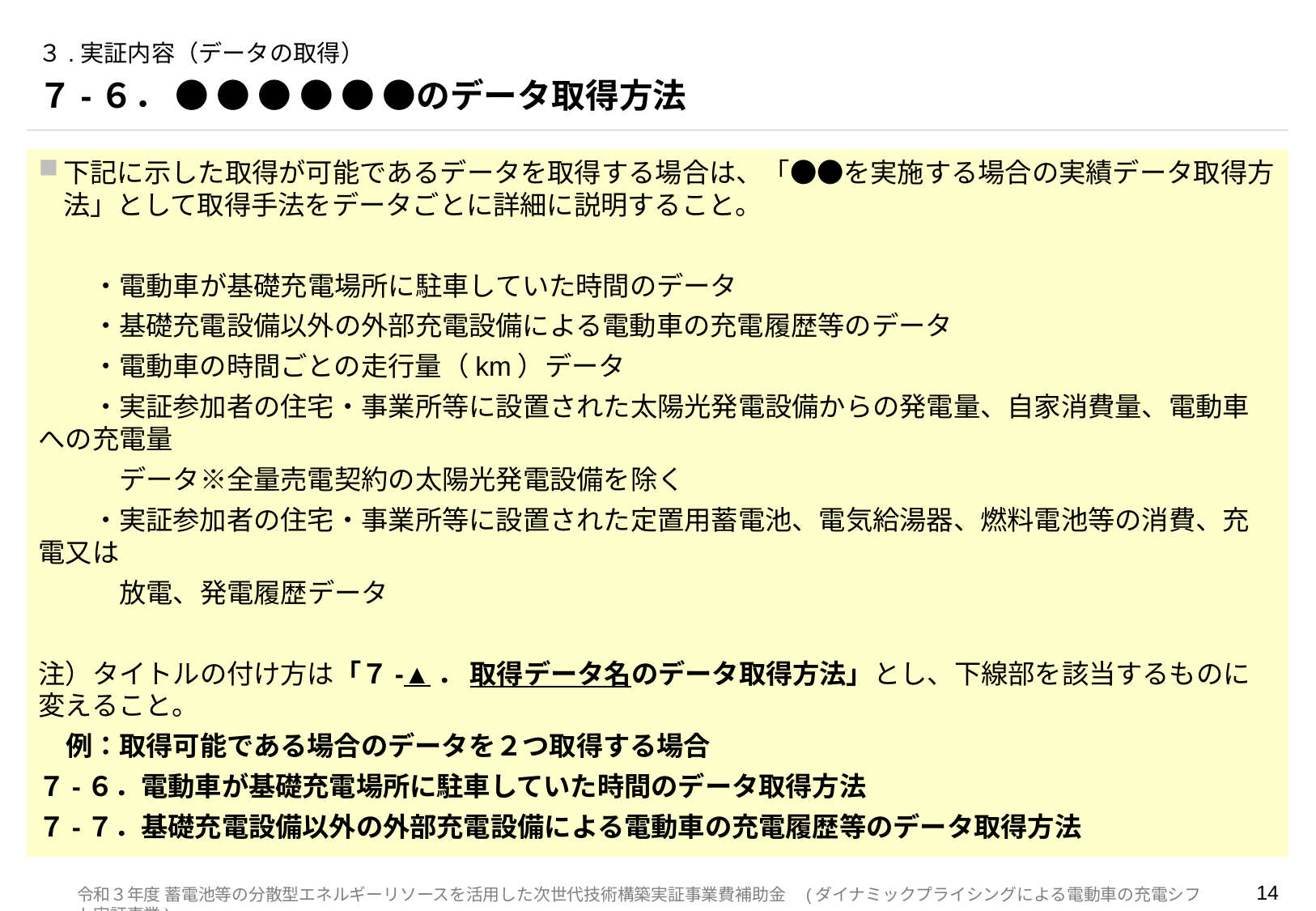

# ３.実証内容（データの取得）
７-６． ● ● ● ● ● ●のデータ取得方法
下記に示した取得が可能であるデータを取得する場合は、「●●を実施する場合の実績データ取得方法」として取得手法をデータごとに詳細に説明すること。

　　・電動車が基礎充電場所に駐車していた時間のデータ
　　・基礎充電設備以外の外部充電設備による電動車の充電履歴等のデータ
　　・電動車の時間ごとの走行量（km）データ
　　・実証参加者の住宅・事業所等に設置された太陽光発電設備からの発電量、自家消費量、電動車への充電量
　　　データ※全量売電契約の太陽光発電設備を除く
　　・実証参加者の住宅・事業所等に設置された定置用蓄電池、電気給湯器、燃料電池等の消費、充電又は
　　　放電、発電履歴データ

注）タイトルの付け方は「７-▲． 取得データ名のデータ取得方法」とし、下線部を該当するものに変えること。
　例：取得可能である場合のデータを２つ取得する場合
７-６．電動車が基礎充電場所に駐車していた時間のデータ取得方法
７-７．基礎充電設備以外の外部充電設備による電動車の充電履歴等のデータ取得方法